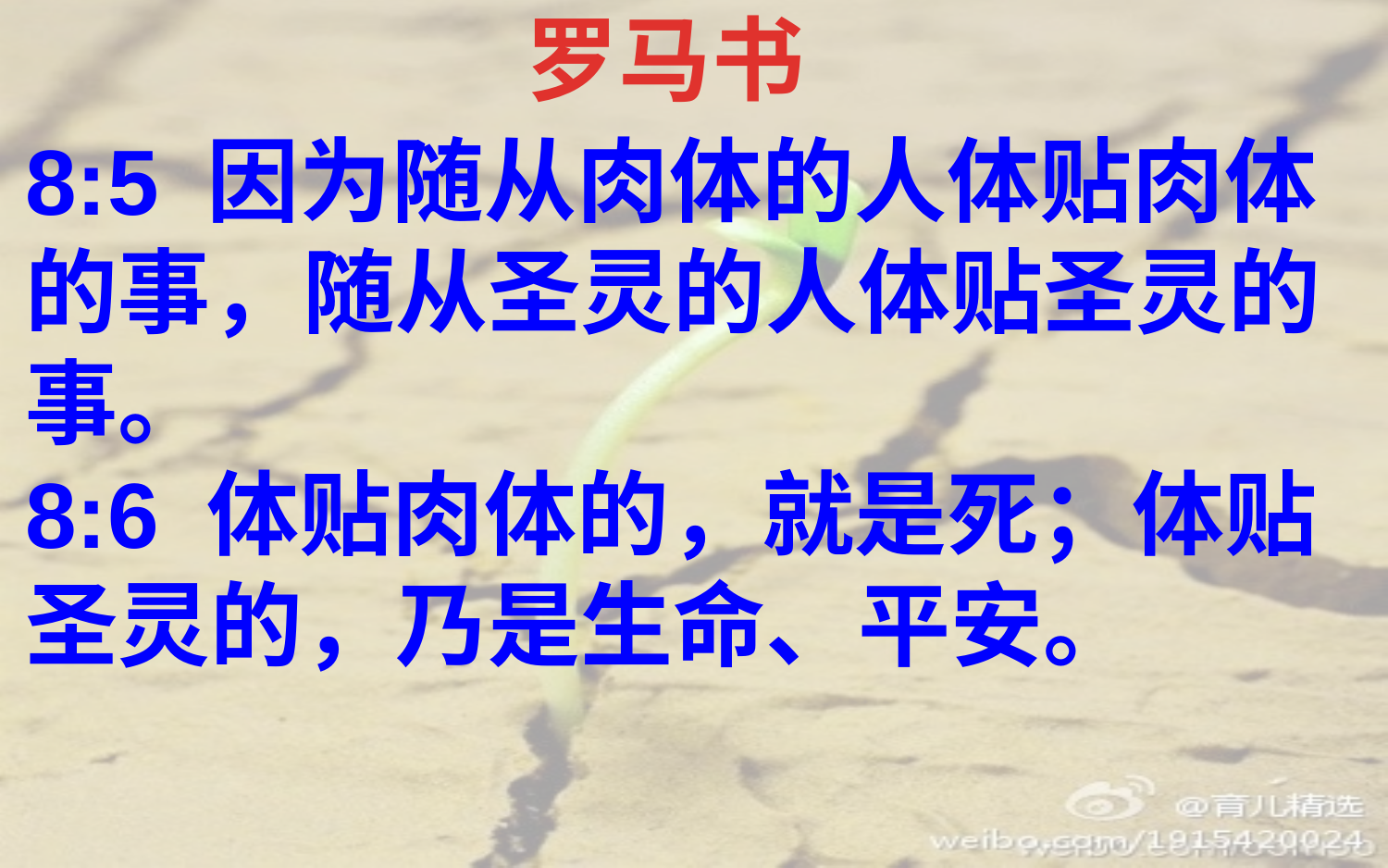

罗马书
8:5 因为随从肉体的人体贴肉体的事，随从圣灵的人体贴圣灵的事。
8:6 体贴肉体的，就是死；体贴圣灵的，乃是生命、平安。